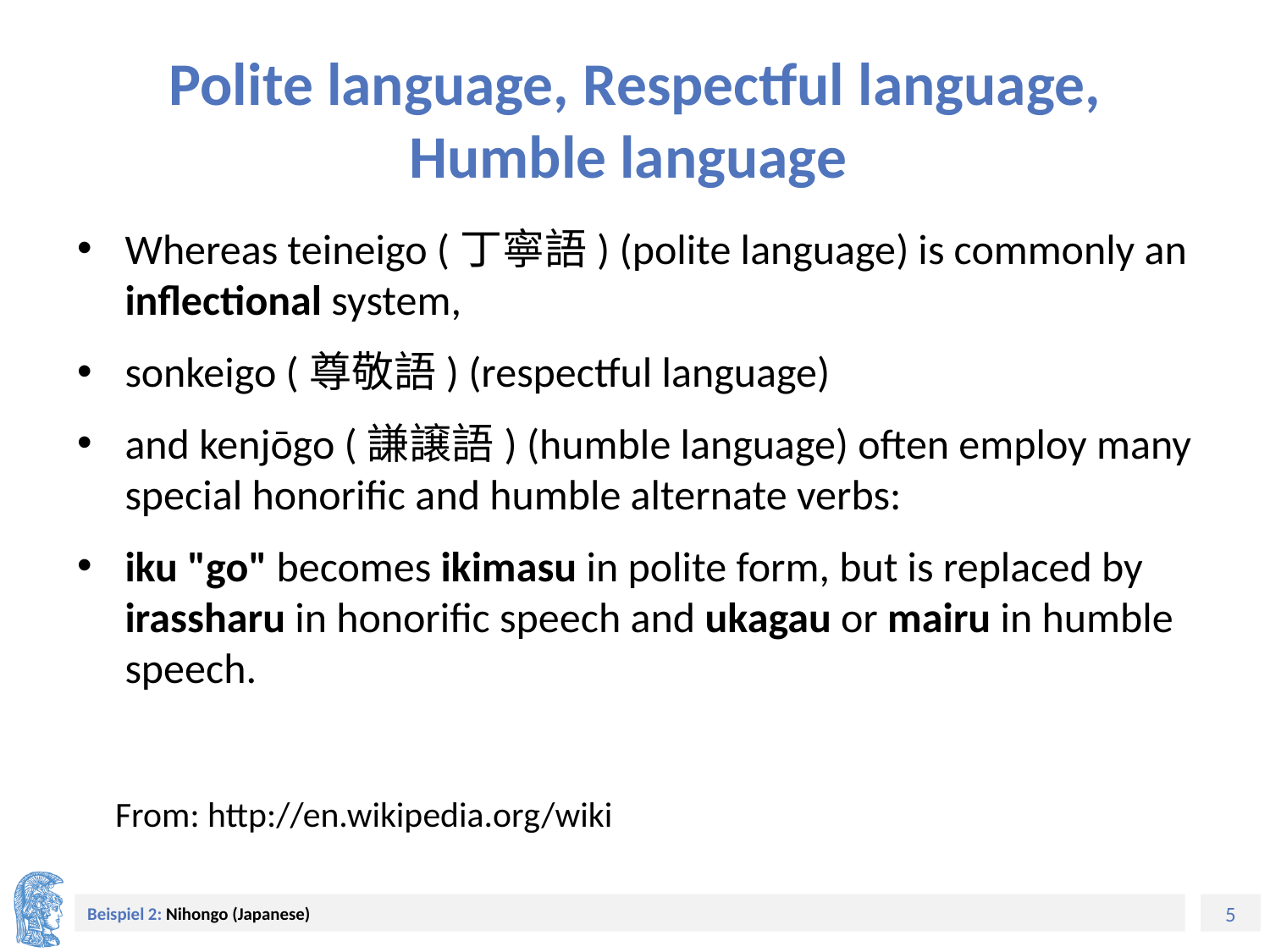

# Polite language, Respectful language, Humble language
Whereas teineigo (丁寧語) (polite language) is commonly an inflectional system,
sonkeigo (尊敬語) (respectful language)
and kenjōgo (謙譲語) (humble language) often employ many special honorific and humble alternate verbs:
iku "go" becomes ikimasu in polite form, but is replaced by irassharu in honorific speech and ukagau or mairu in humble speech.

    From: http://en.wikipedia.org/wiki